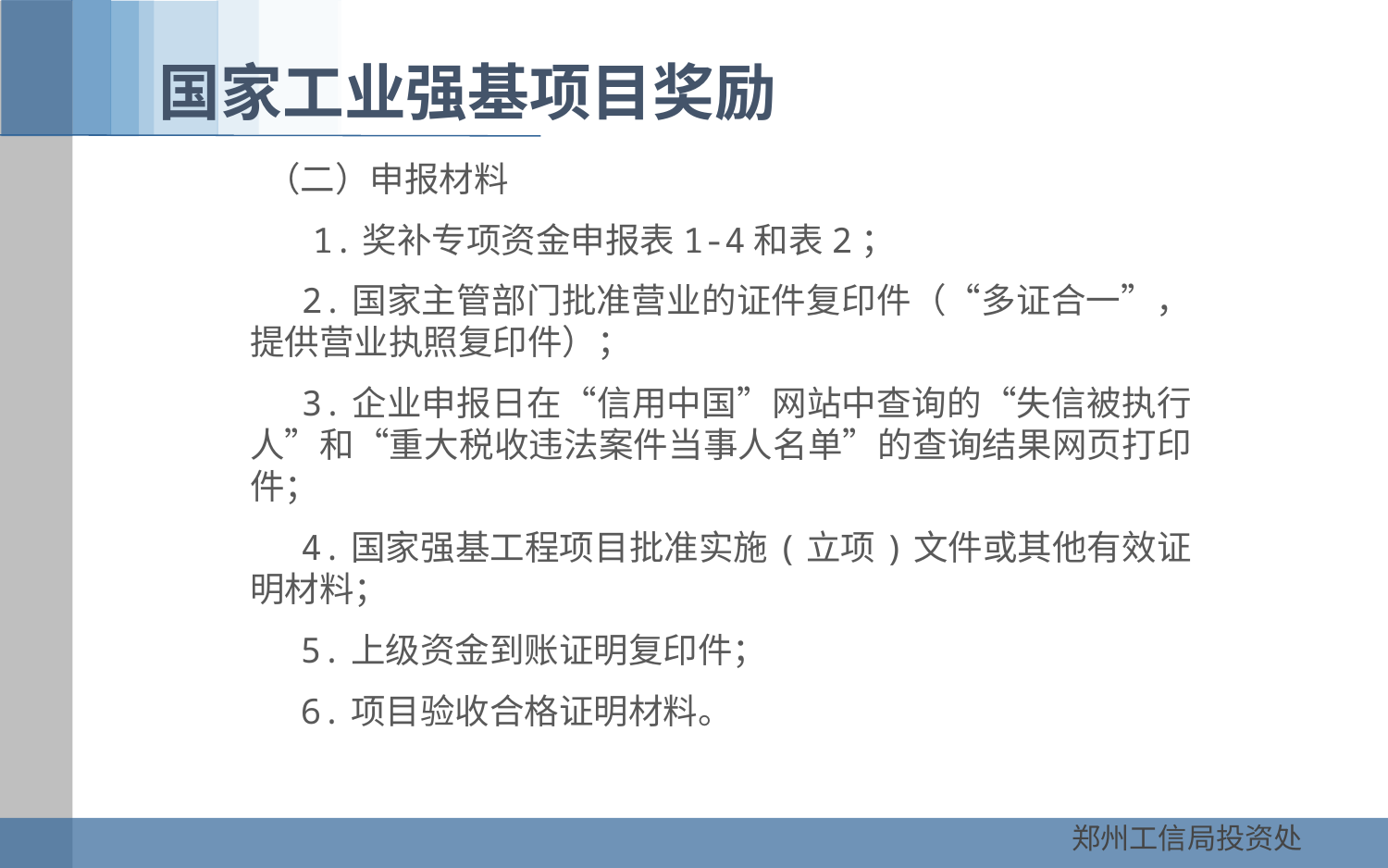

国家工业强基项目奖励

 （二）申报材料
   1.奖补专项资金申报表1-4和表2；
　 2.国家主管部门批准营业的证件复印件（“多证合一”，提供营业执照复印件）；
　 3.企业申报日在“信用中国”网站中查询的“失信被执行人”和“重大税收违法案件当事人名单”的查询结果网页打印件；
　 4.国家强基工程项目批准实施(立项)文件或其他有效证明材料；
　 5.上级资金到账证明复印件；
　 6.项目验收合格证明材料。

郑州工信局投资处